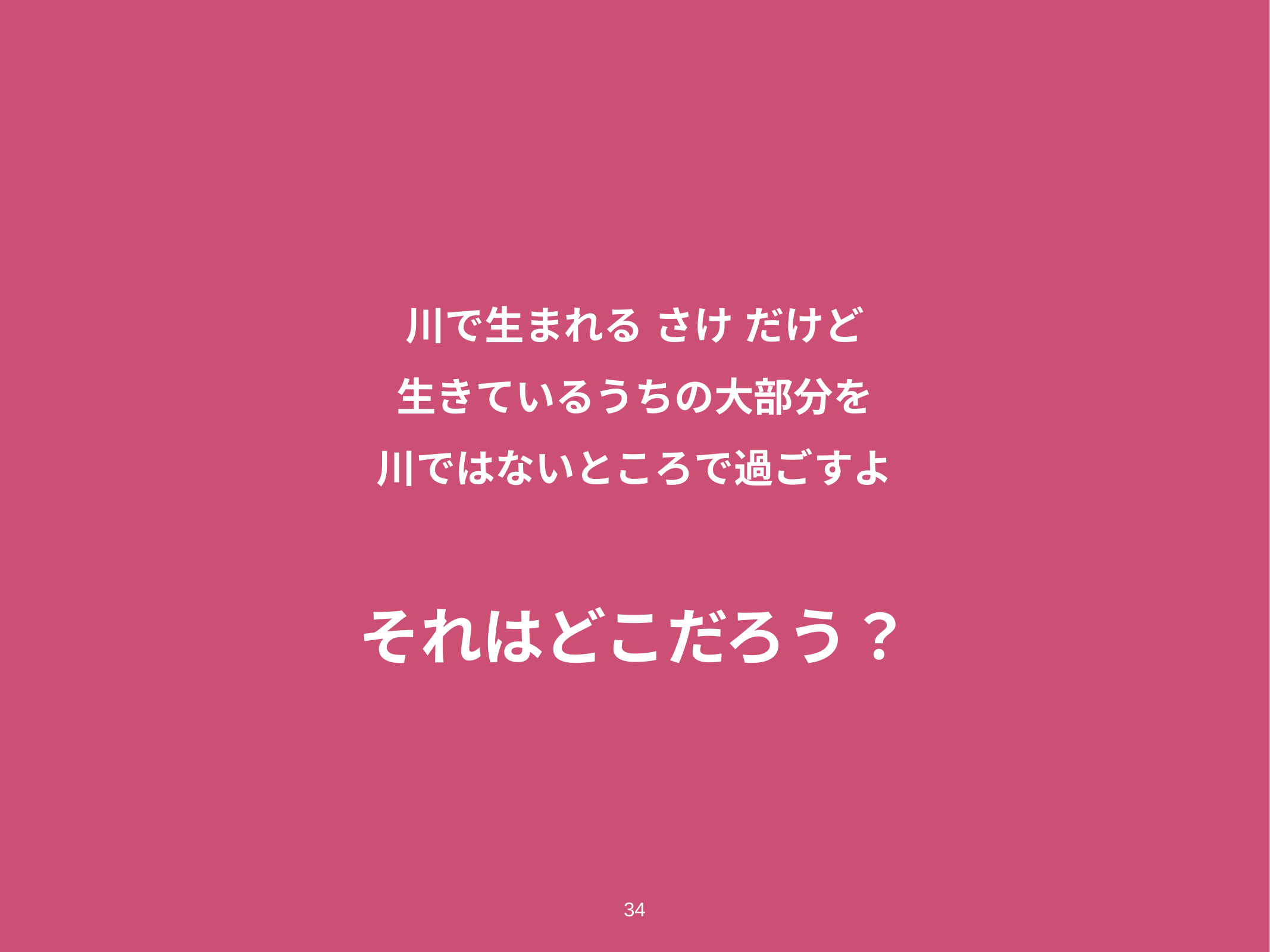

川で生まれる さけ だけど
生きているうちの大部分を
川ではないところで過ごすよ
それはどこだろう？
34